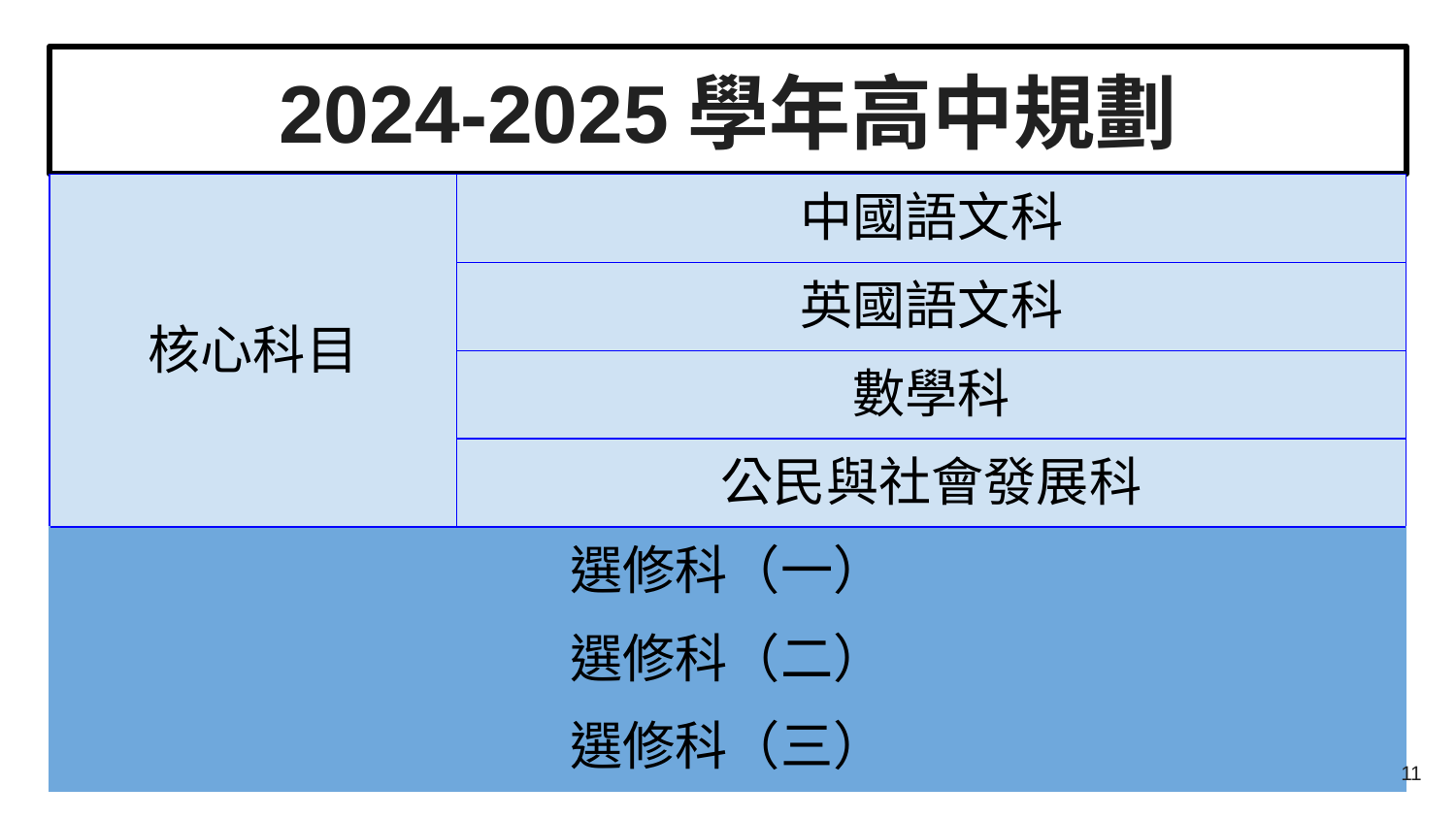

# 2024-2025學年高中規劃
| 核心科目 | 中國語文科 |
| --- | --- |
|  | 英國語文科 |
|  | 數學科 |
|  | 公民與社會發展科 |
| 選修科（一） |  |
| 選修科（二） |  |
| 選修科（三） |  |
11